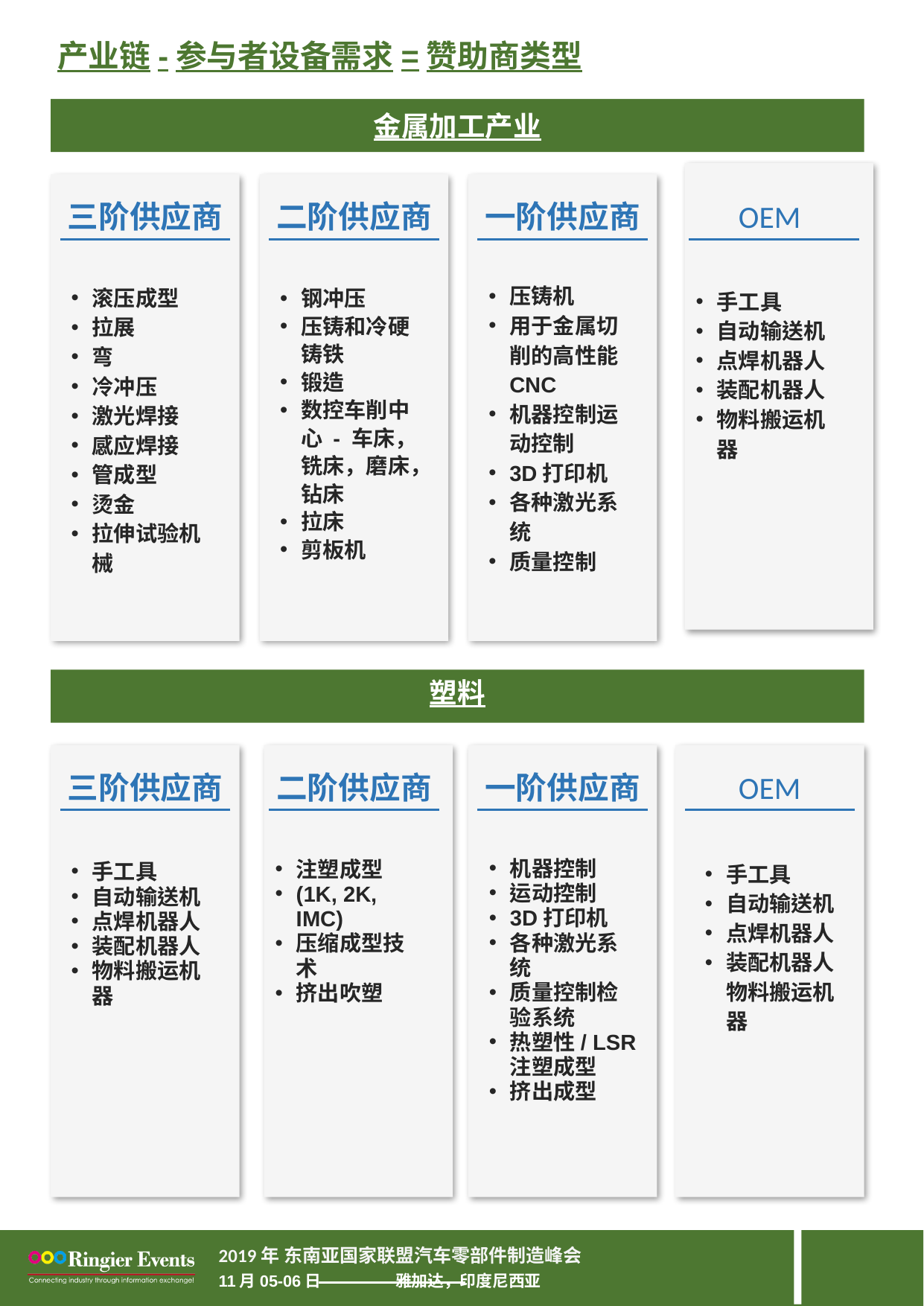

产业链-参与者设备需求=赞助商类型

金属加工产业

三阶供应商
二阶供应商
一阶供应商
OEM
压铸机
用于金属切削的高性能CNC
机器控制运动控制
3D打印机
各种激光系统
质量控制
手工具
自动输送机
点焊机器人
装配机器人
物料搬运机器
滚压成型
拉展
弯
冷冲压
激光焊接
感应焊接
管成型
烫金
拉伸试验机械
钢冲压
压铸和冷硬铸铁
锻造
数控车削中心 - 车床，铣床，磨床，钻床
拉床
剪板机

塑料

三阶供应商
二阶供应商
一阶供应商
OEM
手工具
自动输送机
点焊机器人
装配机器人
物料搬运机器
注塑成型
(1K, 2K, IMC)
压缩成型技术
挤出吹塑
手工具
自动输送机
点焊机器人
装配机器人物料搬运机器
机器控制
运动控制
3D打印机
各种激光系统
质量控制检验系统
热塑性/ LSR注塑成型
挤出成型